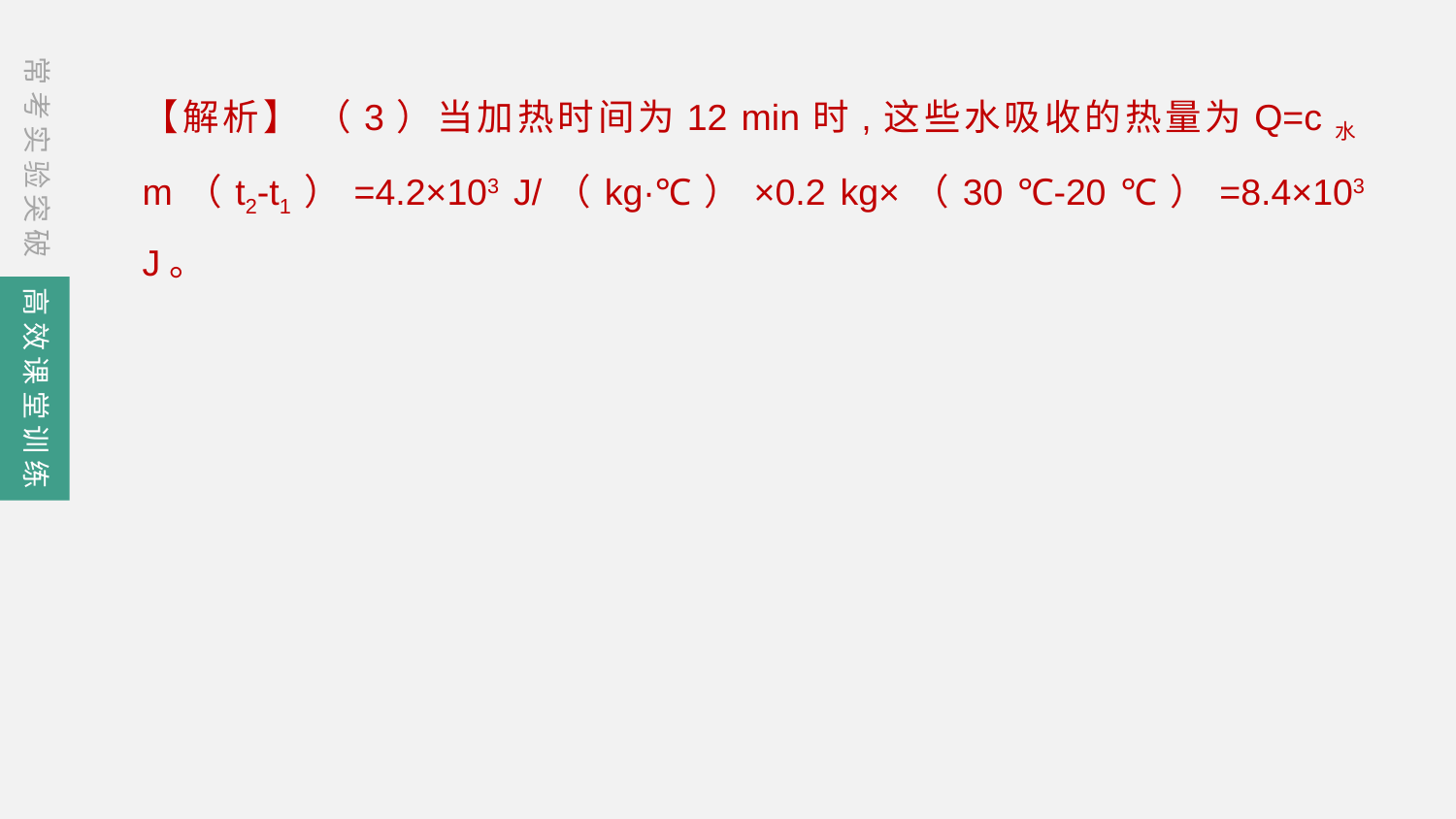

常考实验突破
【解析】 （3）当加热时间为12 min时,这些水吸收的热量为Q=c水m（t2-t1）=4.2×103 J/（kg·℃）×0.2 kg×（30 ℃-20 ℃）=8.4×103 J。

高效课堂训练